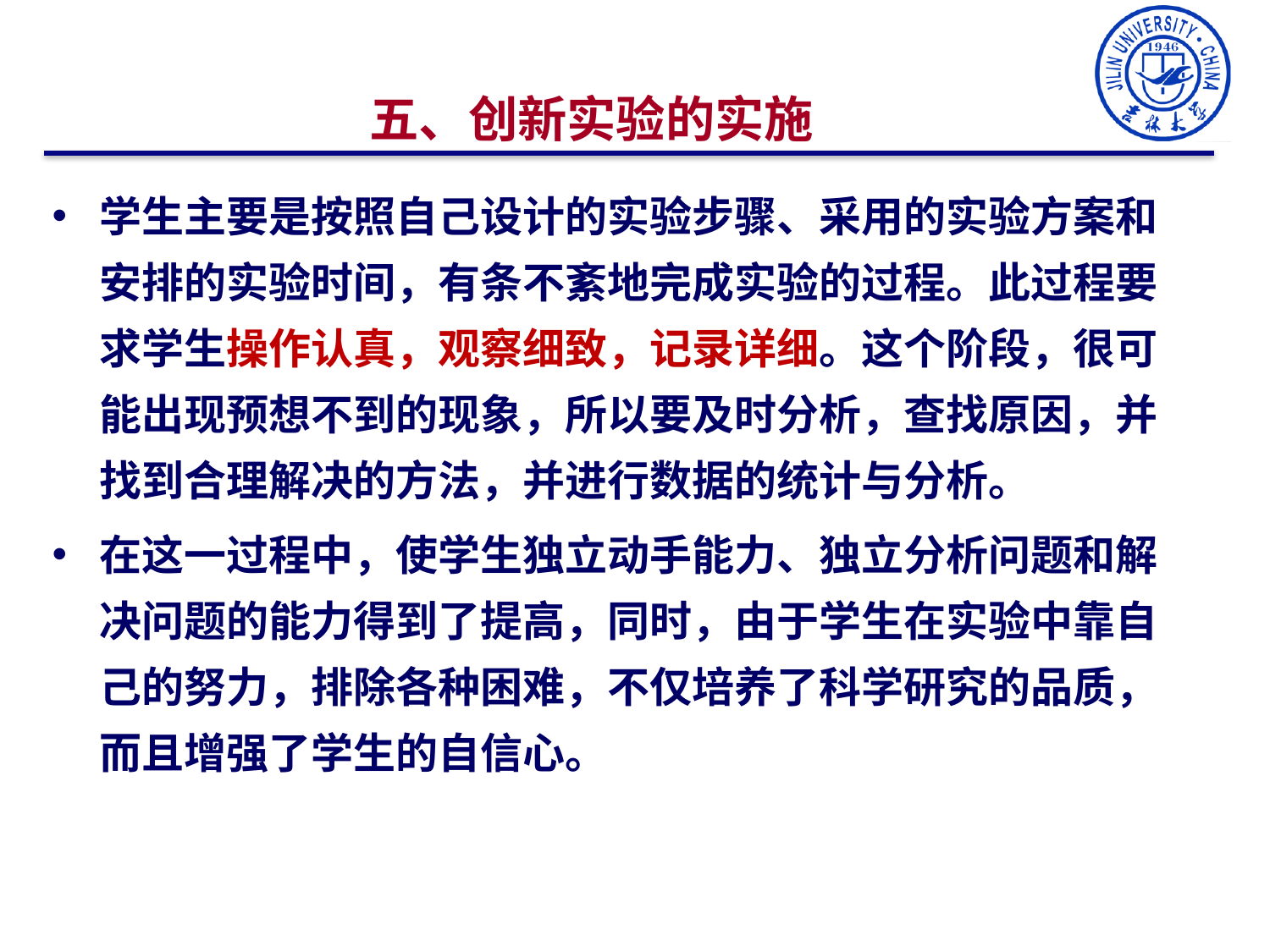

五、创新实验的实施
学生主要是按照自己设计的实验步骤、采用的实验方案和安排的实验时间，有条不紊地完成实验的过程。此过程要求学生操作认真，观察细致，记录详细。这个阶段，很可能出现预想不到的现象，所以要及时分析，查找原因，并找到合理解决的方法，并进行数据的统计与分析。
在这一过程中，使学生独立动手能力、独立分析问题和解决问题的能力得到了提高，同时，由于学生在实验中靠自己的努力，排除各种困难，不仅培养了科学研究的品质，而且增强了学生的自信心。